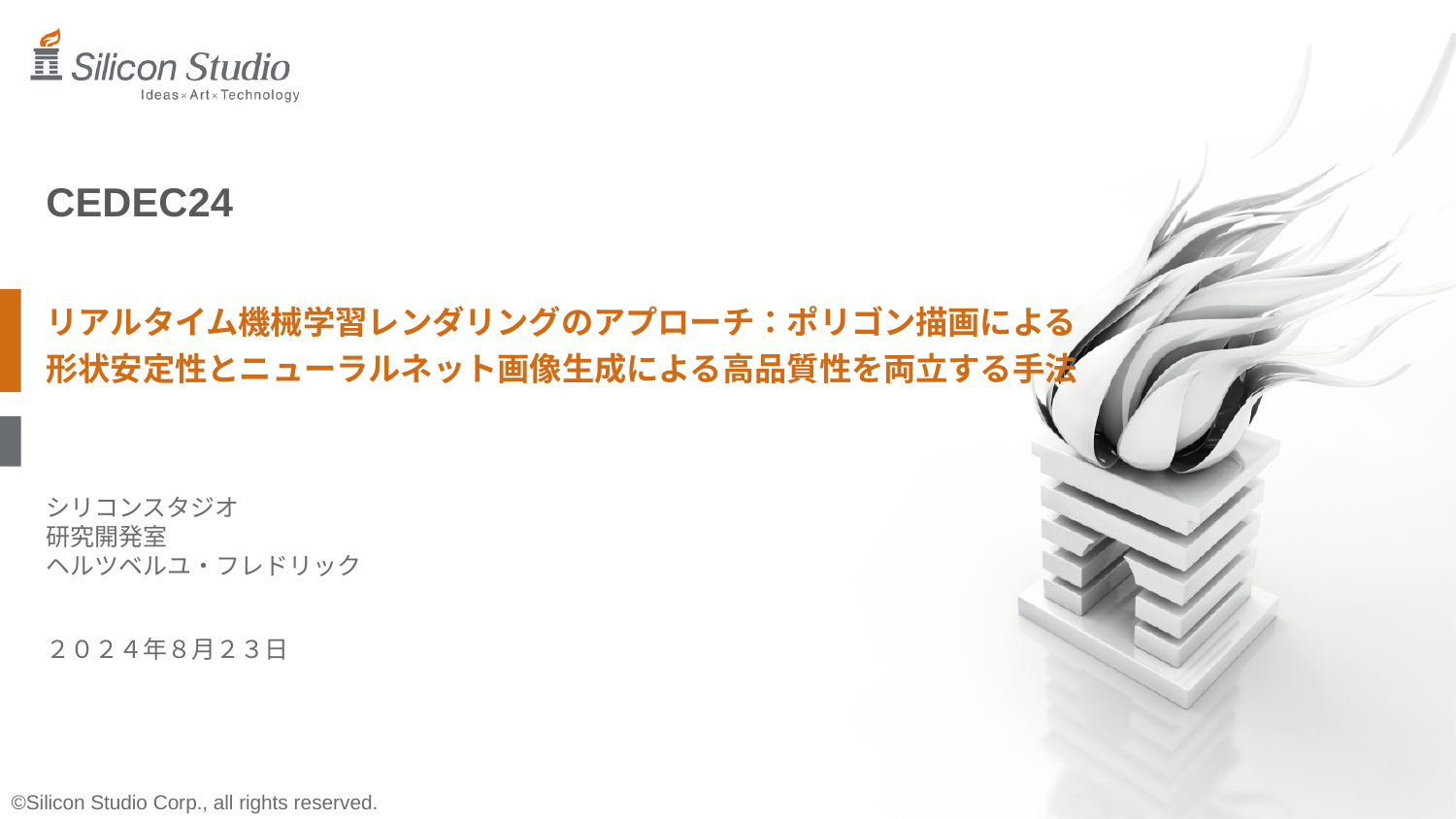

CEDEC24
# リアルタイム機械学習レンダリングのアプローチ：ポリゴン描画による 形状安定性とニューラルネット画像生成による高品質性を両立する手法

シリコンスタジオ
研究開発室
ヘルツベルユ・フレドリック
２０２４年８月２３日